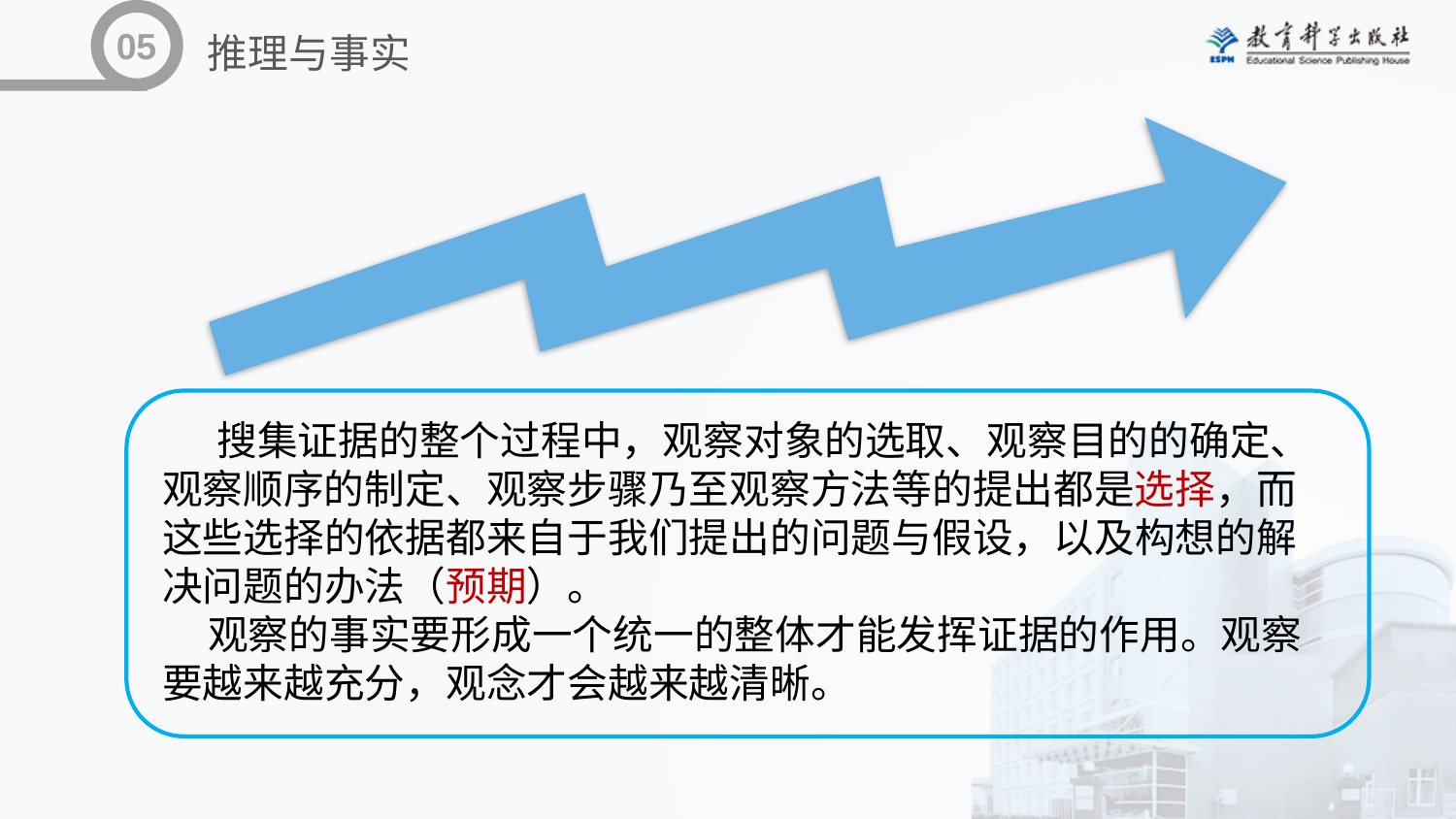

05
推理与事实

     搜集证据的整个过程中，观察对象的选取、观察目的的确定、观察顺序的制定、观察步骤乃至观察方法等的提出都是选择，而这些选择的依据都来自于我们提出的问题与假设，以及构想的解决问题的办法（预期）。
    观察的事实要形成一个统一的整体才能发挥证据的作用。观察要越来越充分，观念才会越来越清晰。